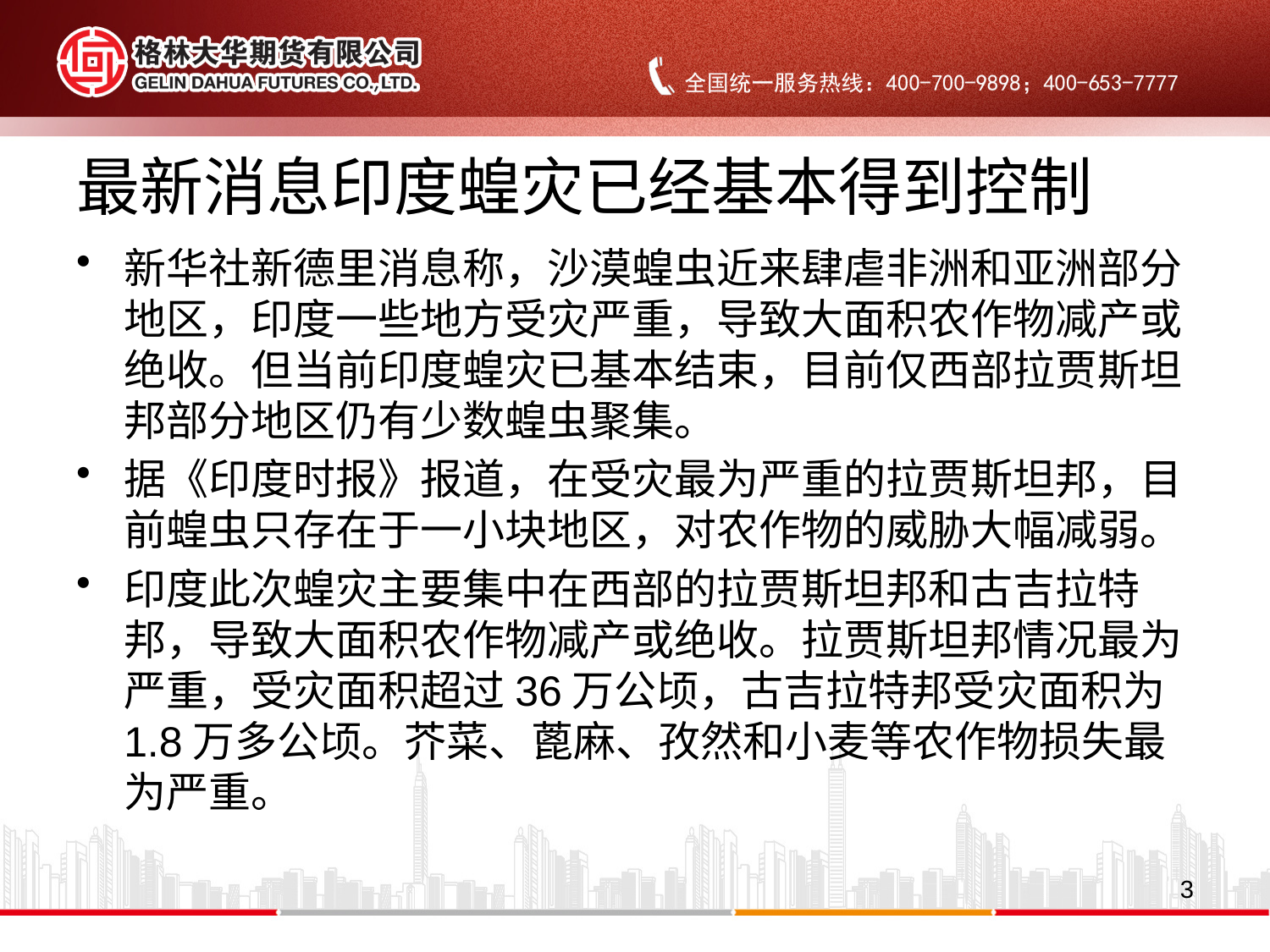

# 最新消息印度蝗灾已经基本得到控制
新华社新德里消息称，沙漠蝗虫近来肆虐非洲和亚洲部分地区，印度一些地方受灾严重，导致大面积农作物减产或绝收。但当前印度蝗灾已基本结束，目前仅西部拉贾斯坦邦部分地区仍有少数蝗虫聚集。
据《印度时报》报道，在受灾最为严重的拉贾斯坦邦，目前蝗虫只存在于一小块地区，对农作物的威胁大幅减弱。
印度此次蝗灾主要集中在西部的拉贾斯坦邦和古吉拉特邦，导致大面积农作物减产或绝收。拉贾斯坦邦情况最为严重，受灾面积超过36万公顷，古吉拉特邦受灾面积为1.8万多公顷。芥菜、蓖麻、孜然和小麦等农作物损失最为严重。
3